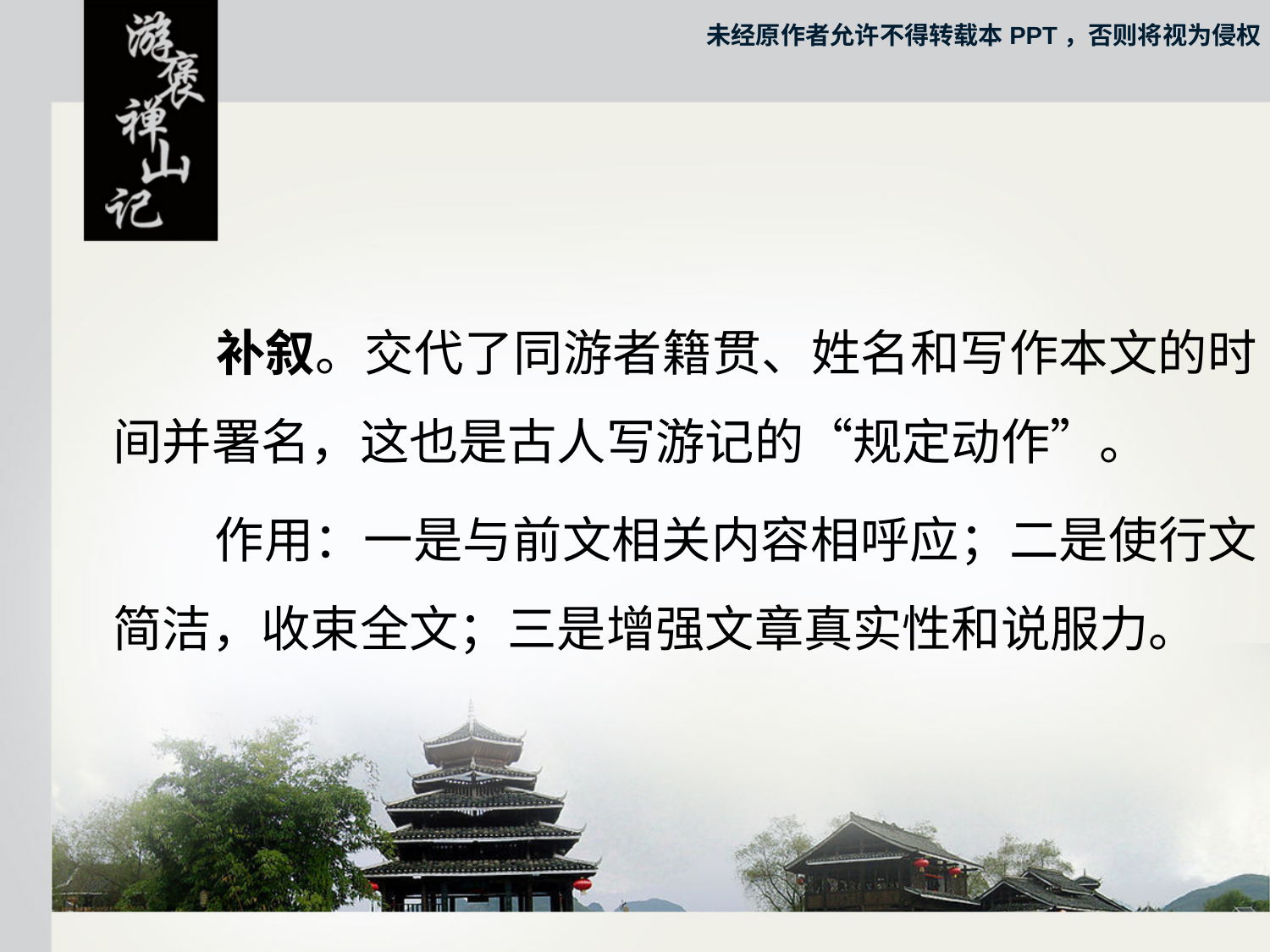

补叙。交代了同游者籍贯、姓名和写作本文的时间并署名，这也是古人写游记的“规定动作”。
            作用：一是与前文相关内容相呼应；二是使行文简洁，收束全文；三是增强文章真实性和说服力。